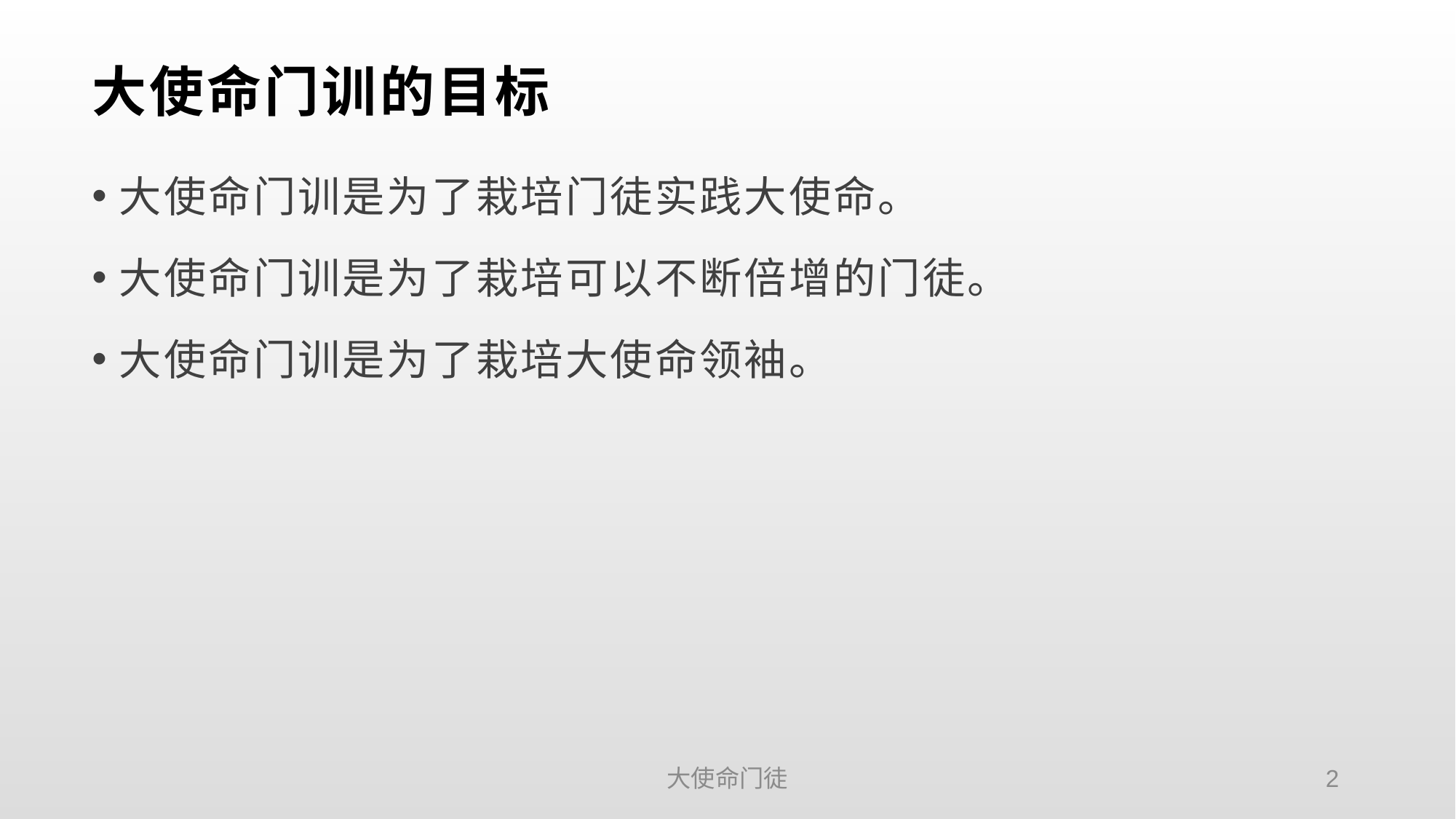

# 大使命门训的目标
大使命门训是为了栽培门徒实践大使命。
大使命门训是为了栽培可以不断倍增的门徒。
大使命门训是为了栽培大使命领袖。
大使命门徒
2